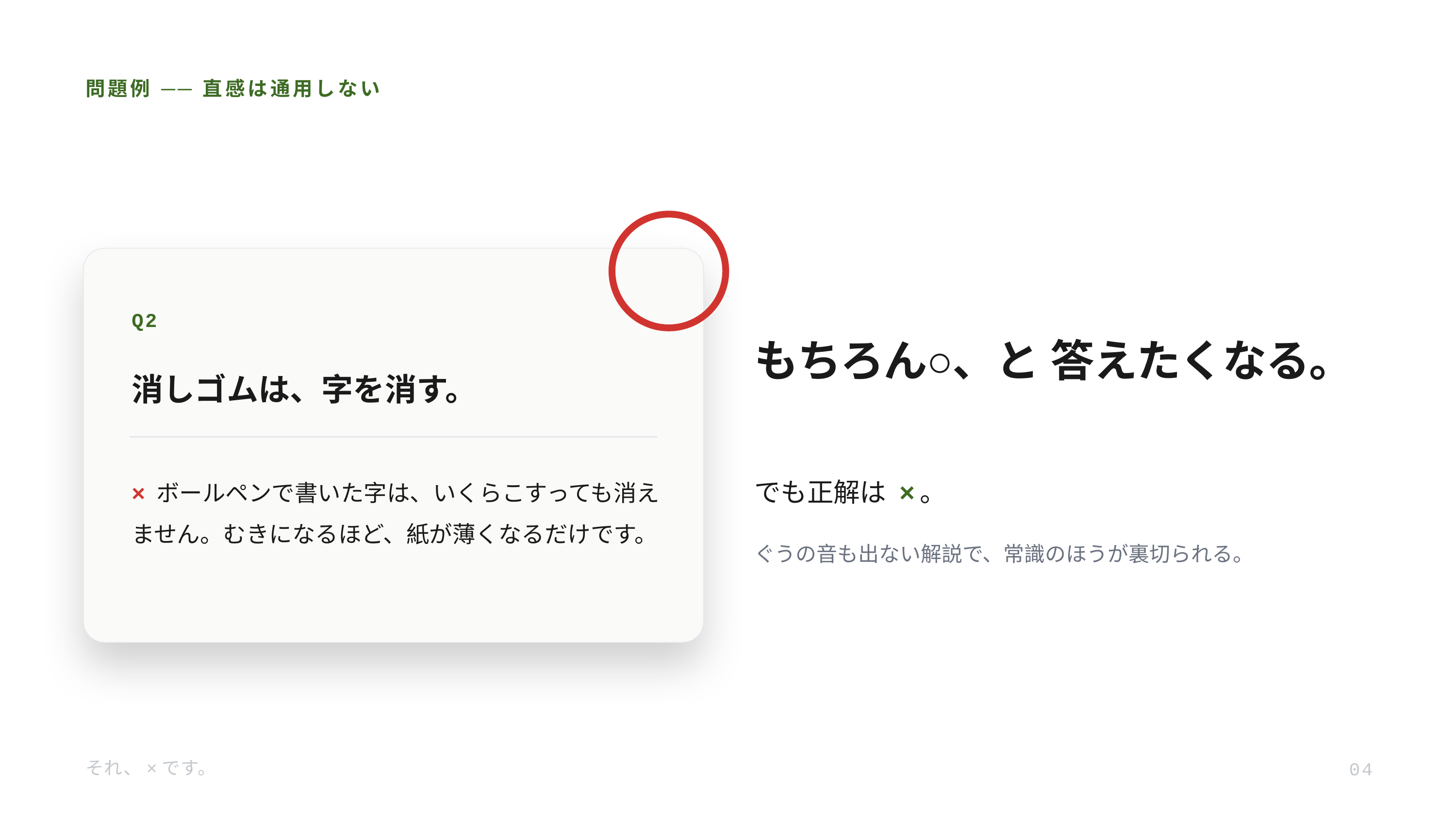

問題例 ── 直感は通用しない

Q2
もちろん○、と 答えたくなる。
消しゴムは、字を消す。

でも正解は ×。
× ボールペンで書いた字は、いくらこすっても消えません。むきになるほど、紙が薄くなるだけです。
ぐうの音も出ない解説で、常識のほうが裏切られる。
それ、×です。
04